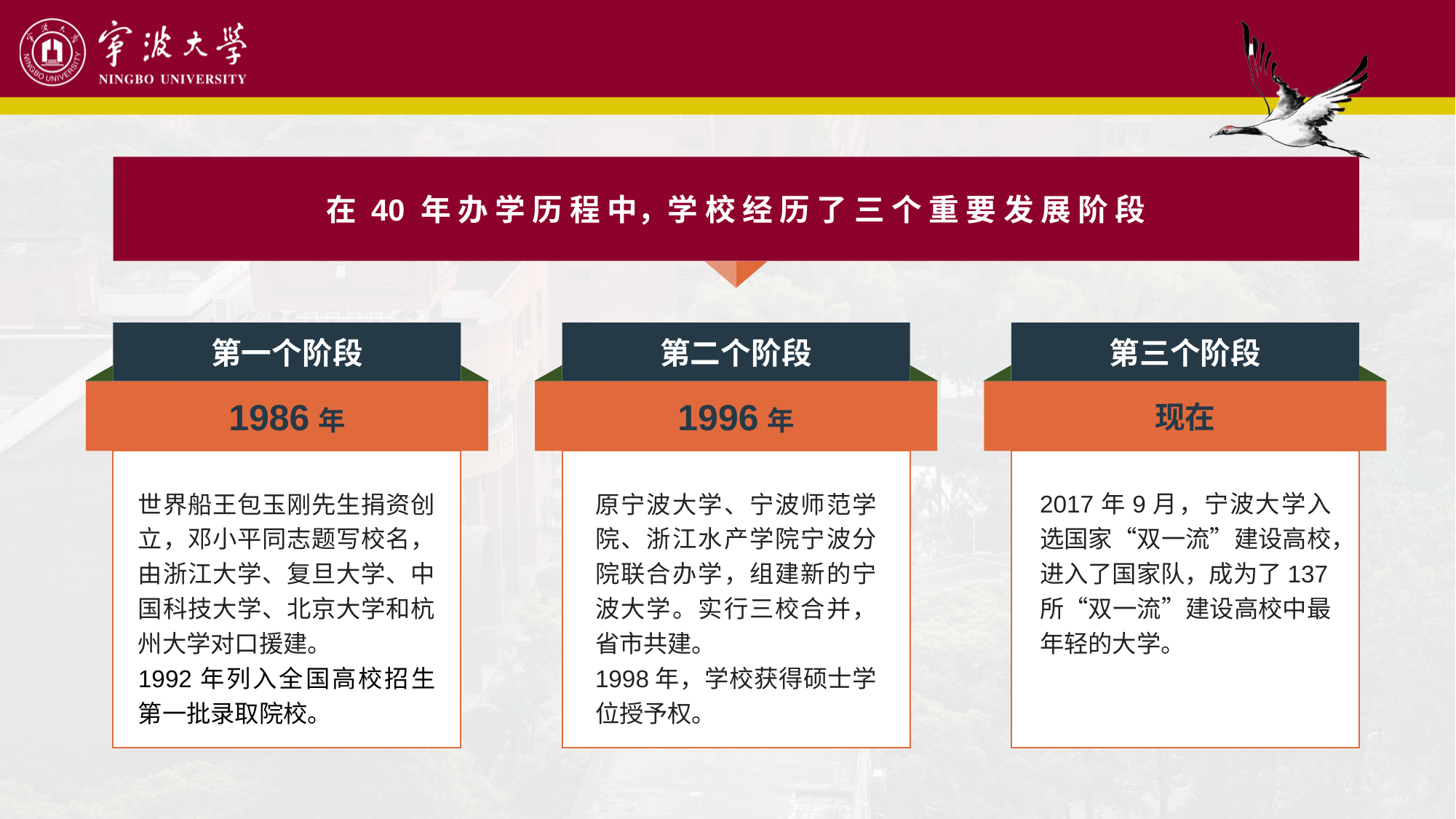

在 40 年 办 学 历 程 中，学 校 经 历 了 三 个 重 要 发 展 阶 段

第一个阶段

1986年
第二个阶段

1996年
第三个阶段

现在

2017年9月，宁波大学入选国家“双一流”建设高校，进入了国家队，成为了137所“双一流”建设高校中最年轻的大学。
世界船王包玉刚先生捐资创立，邓小平同志题写校名，由浙江大学、复旦大学、中国科技大学、北京大学和杭州大学对口援建。
1992年列入全国高校招生第一批录取院校。

原宁波大学、宁波师范学院、浙江水产学院宁波分院联合办学，组建新的宁波大学。实行三校合并，省市共建。
1998年，学校获得硕士学位授予权。